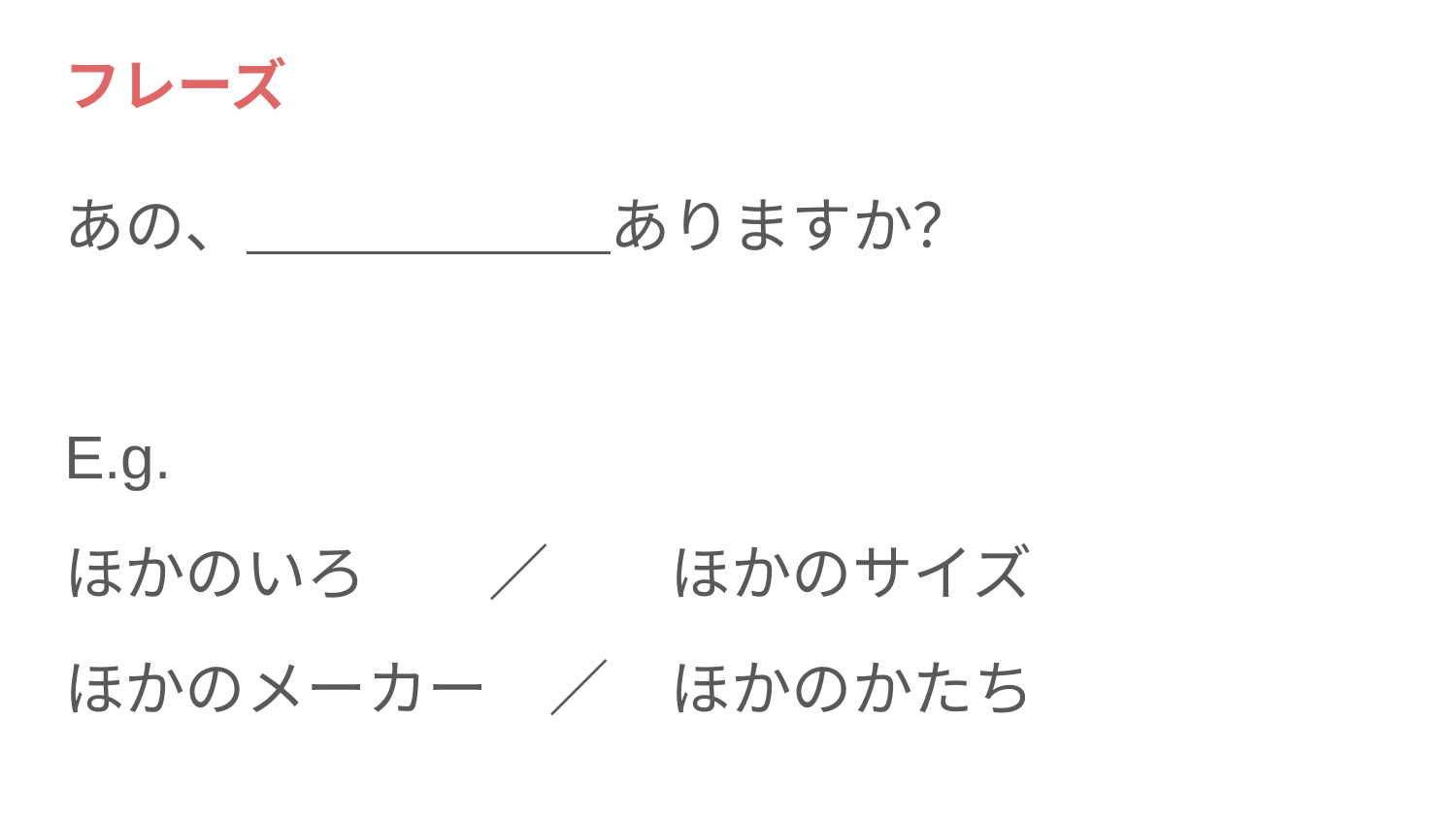

# フレーズ
あの、　　　　　　ありますか？

E.g.
ほかのいろ　　／　　ほかのサイズ
ほかのメーカー　／　ほかのかたち